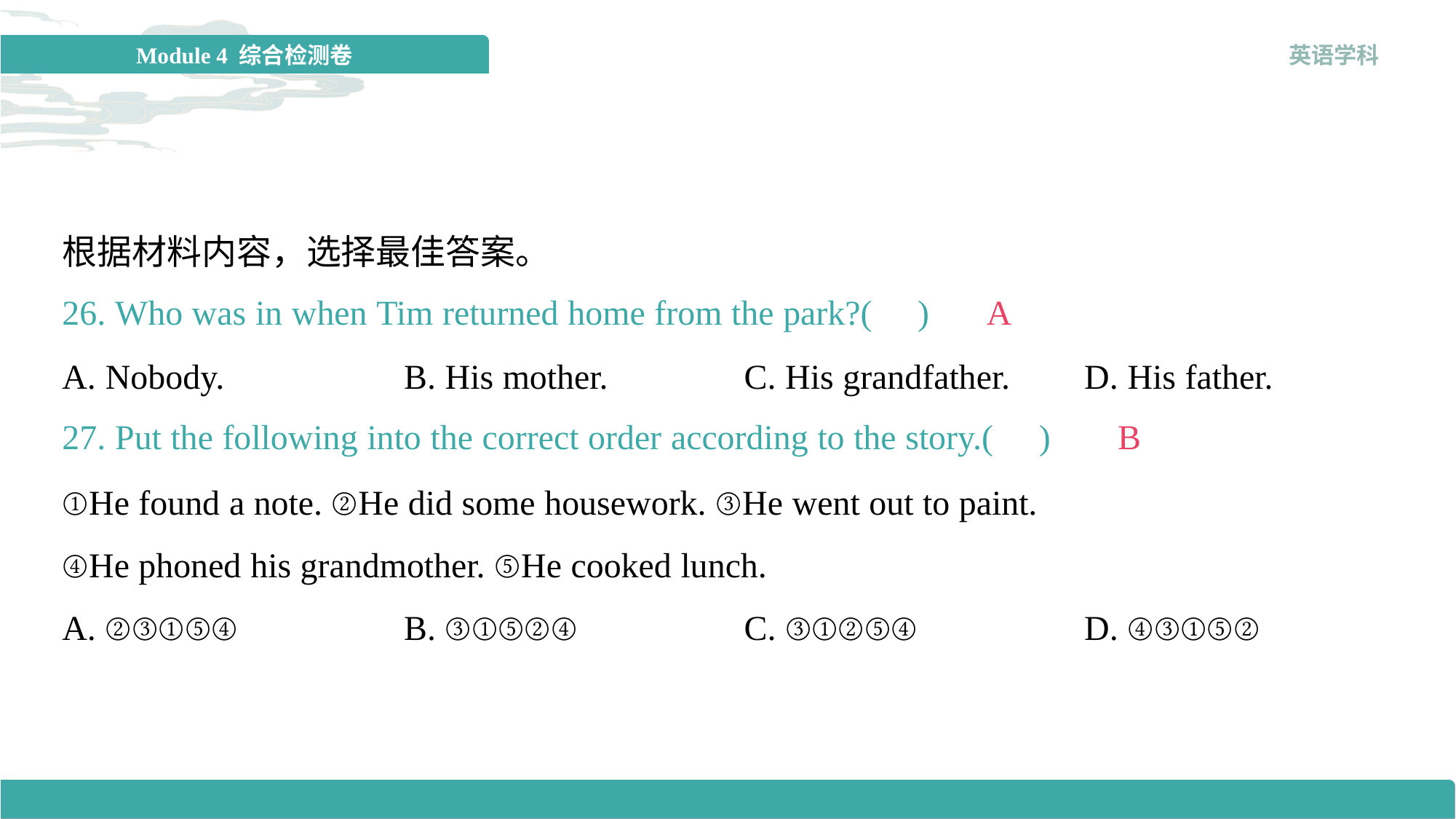

根据材料内容，选择最佳答案。
26. Who was in when Tim returned home from the park?(     )
A
A. Nobody.	B. His mother.	C. His grandfather.	D. His father.
27. Put the following into the correct order according to the story.(     )
B
①He found a note. ②He did some housework. ③He went out to paint.
④He phoned his grandmother. ⑤He cooked lunch.
A. ②③①⑤④	B. ③①⑤②④	C. ③①②⑤④	D. ④③①⑤②